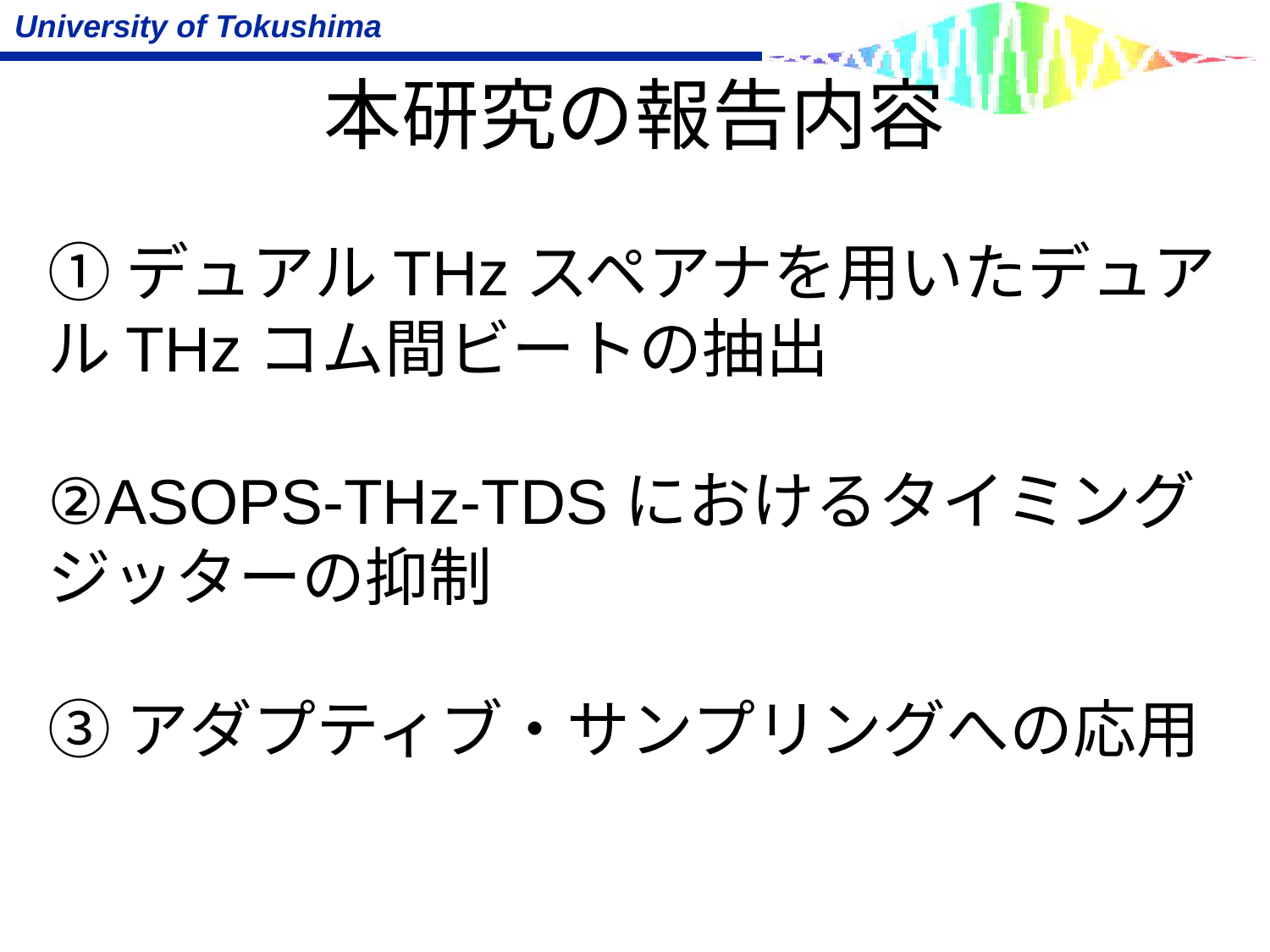

本研究の報告内容
①デュアルTHzスペアナを用いたデュアルTHzコム間ビートの抽出

②ASOPS-THz-TDSにおけるタイミングジッターの抑制

③アダプティブ・サンプリングへの応用